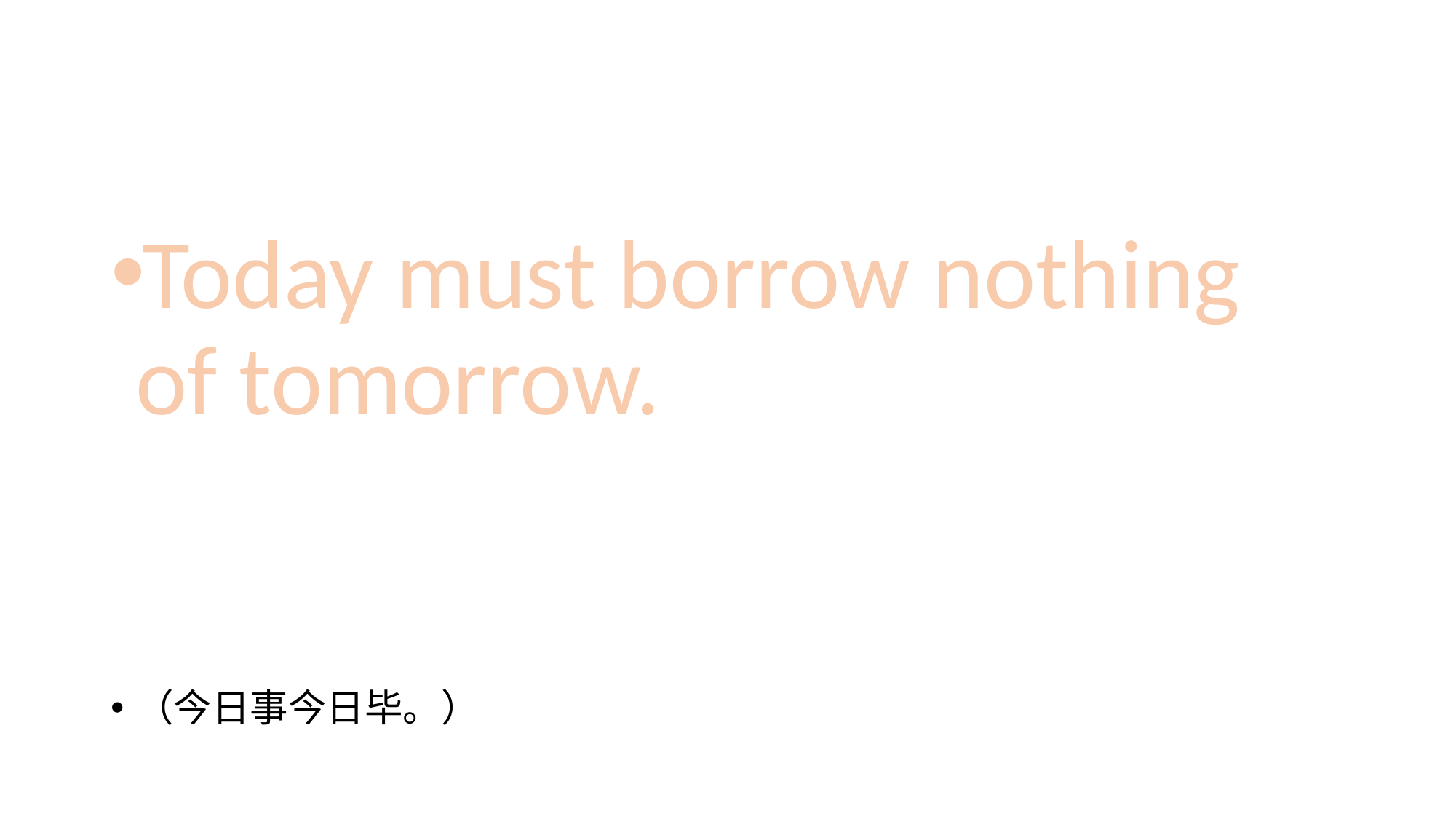

#
Today must borrow nothing of tomorrow.

（今日事今日毕。）